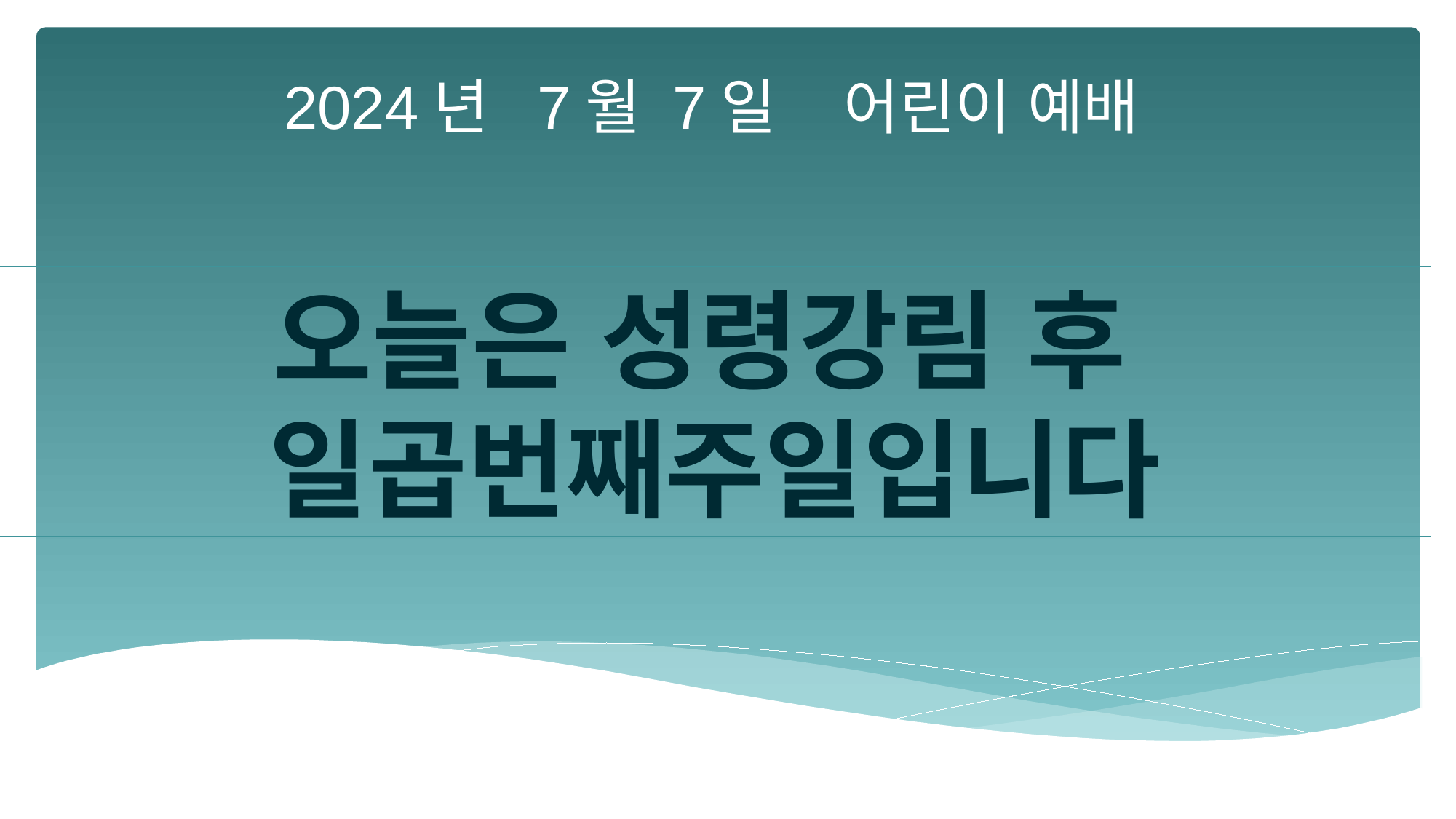

2024년  7월 7일    어린이 예배
오늘은 성령강림 후
일곱번째주일입니다